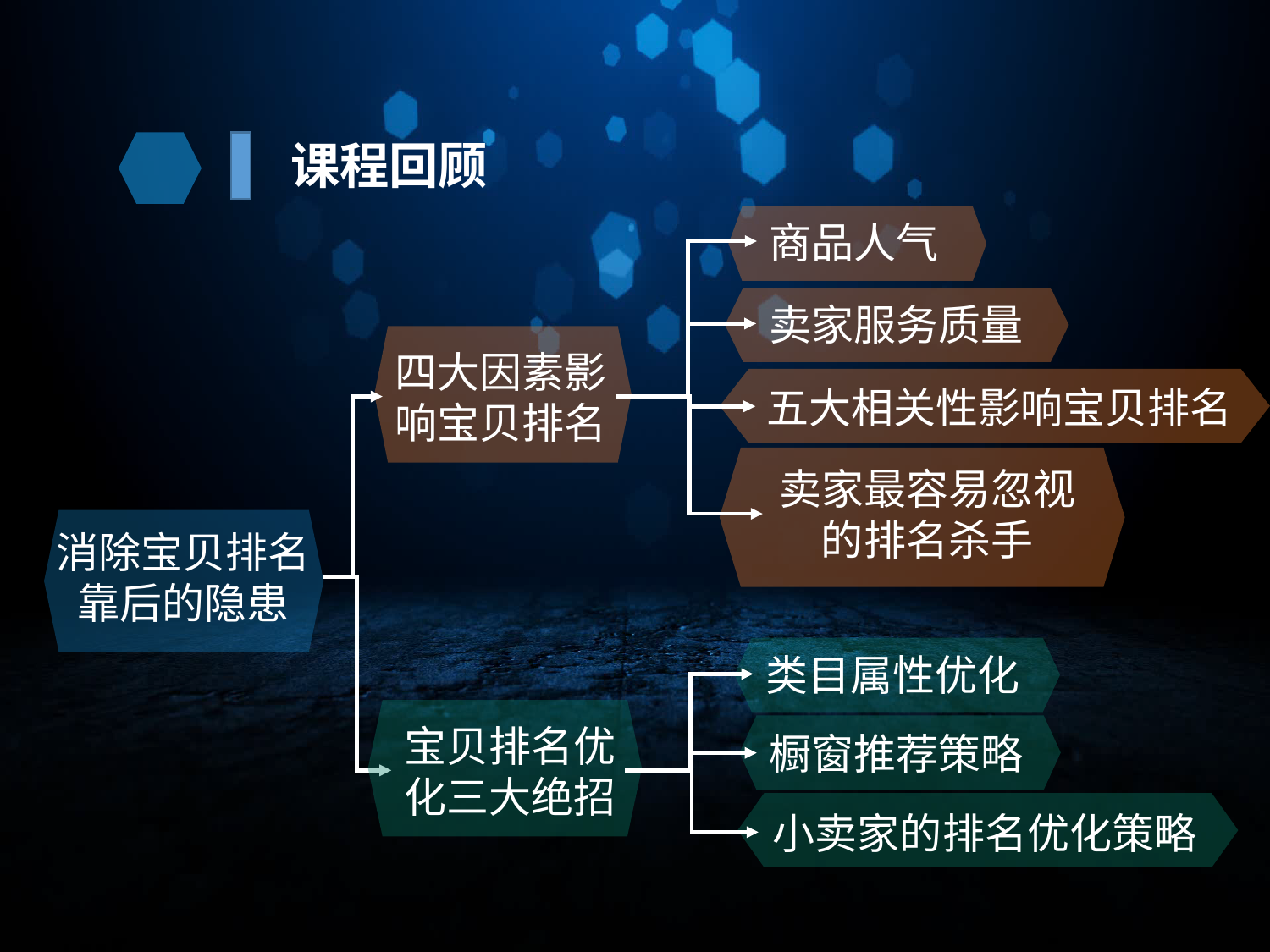

课程回顾

商品人气

卖家服务质量

四大因素影
响宝贝排名

五大相关性影响宝贝排名

卖家最容易忽视
的排名杀手

消除宝贝排名
靠后的隐患

类目属性优化

宝贝排名优
化三大绝招

橱窗推荐策略

小卖家的排名优化策略